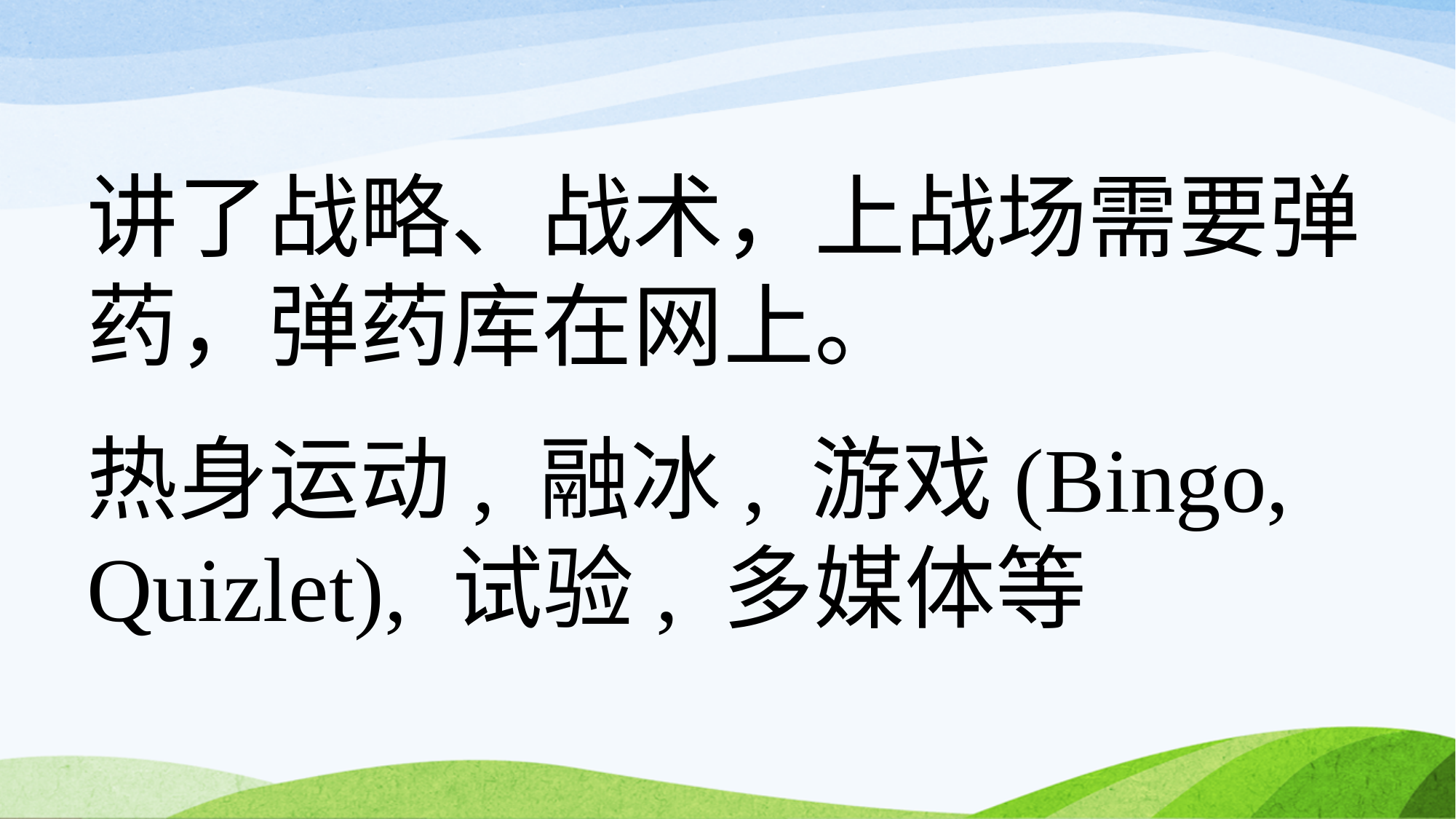

讲了战略、战术，上战场需要弹药，弹药库在网上。

热身运动, 融冰, 游戏(Bingo, Quizlet), 试验, 多媒体等